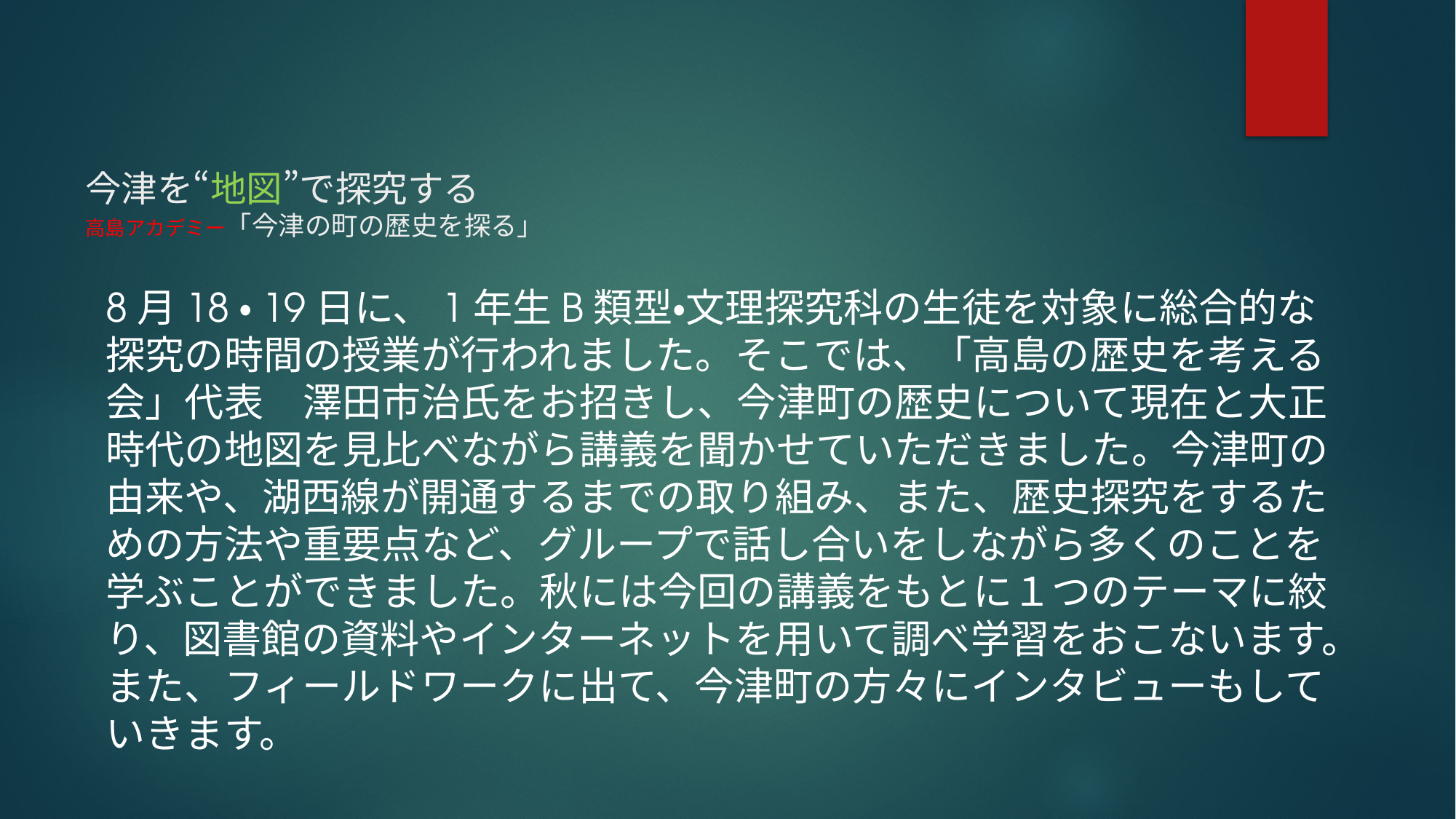

# 今津を“地図”で探究する 高島アカデミー「今津の町の歴史を探る」
8月18・19日に、1年生B類型・文理探究科の生徒を対象に総合的な探究の時間の授業が行われました。そこでは、「高島の歴史を考える会」代表　澤田市治氏をお招きし、今津町の歴史について現在と大正時代の地図を見比べながら講義を聞かせていただきました。今津町の由来や、湖西線が開通するまでの取り組み、また、歴史探究をするための方法や重要点など、グループで話し合いをしながら多くのことを学ぶことができました。秋には今回の講義をもとに１つのテーマに絞り、図書館の資料やインターネットを用いて調べ学習をおこないます。また、フィールドワークに出て、今津町の方々にインタビューもしていきます。